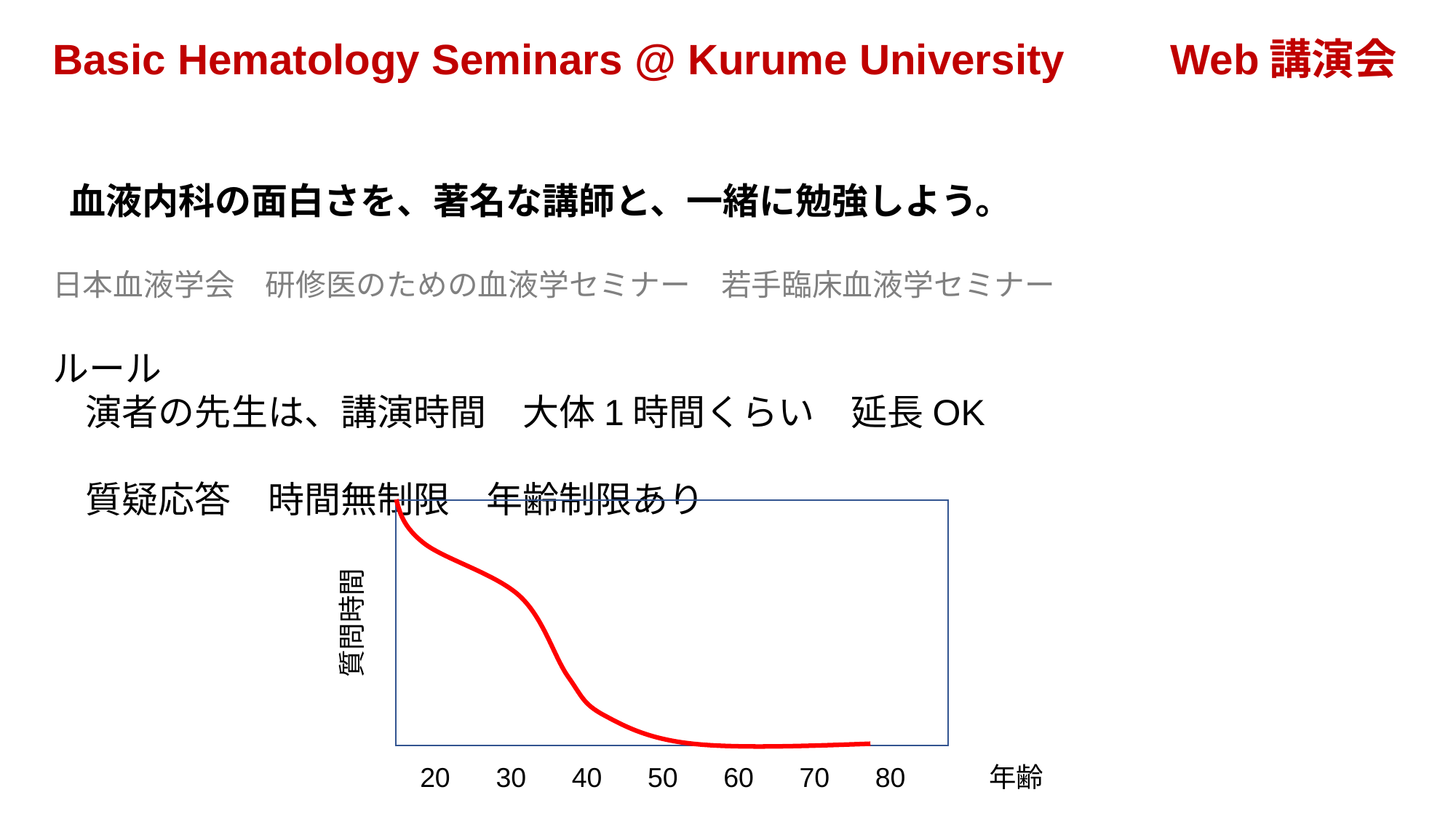

Basic Hematology Seminars @ Kurume University　　Web講演会

 血液内科の面白さを、著名な講師と、一緒に勉強しよう。

日本血液学会　研修医のための血液学セミナー　若手臨床血液学セミナー

ルール
   演者の先生は、講演時間　大体1時間くらい　延長OK

   質疑応答　時間無制限　年齢制限あり

質問時間
20      30      40      50      60      70      80
年齢